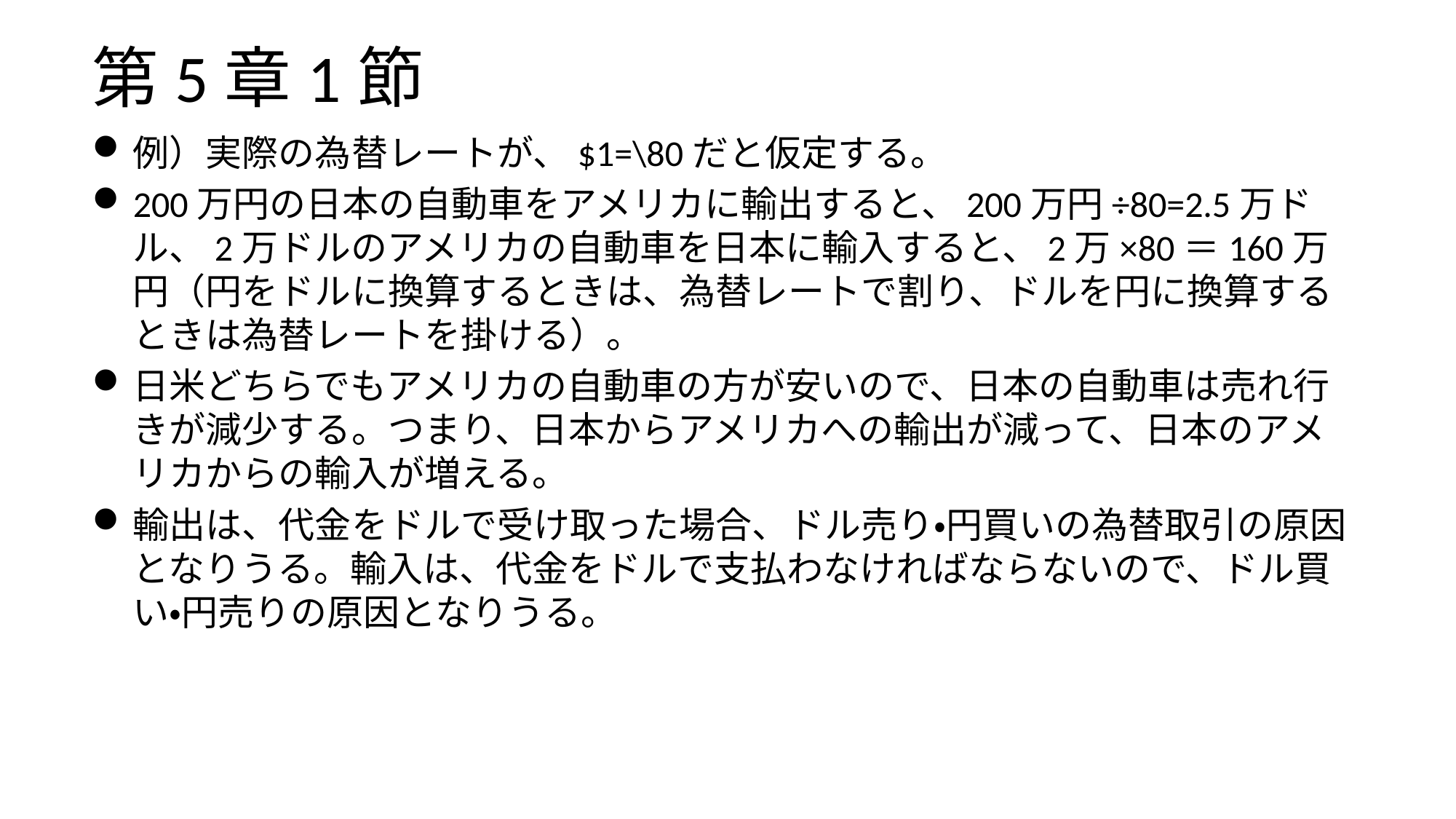

# 第5章1節
例）実際の為替レートが、$1=\80だと仮定する。
200万円の日本の自動車をアメリカに輸出すると、200万円÷80=2.5万ドル、2万ドルのアメリカの自動車を日本に輸入すると、2万×80＝160万円（円をドルに換算するときは、為替レートで割り、ドルを円に換算するときは為替レートを掛ける）。
日米どちらでもアメリカの自動車の方が安いので、日本の自動車は売れ行きが減少する。つまり、日本からアメリカへの輸出が減って、日本のアメリカからの輸入が増える。
輸出は、代金をドルで受け取った場合、ドル売り・円買いの為替取引の原因となりうる。輸入は、代金をドルで支払わなければならないので、ドル買い・円売りの原因となりうる。